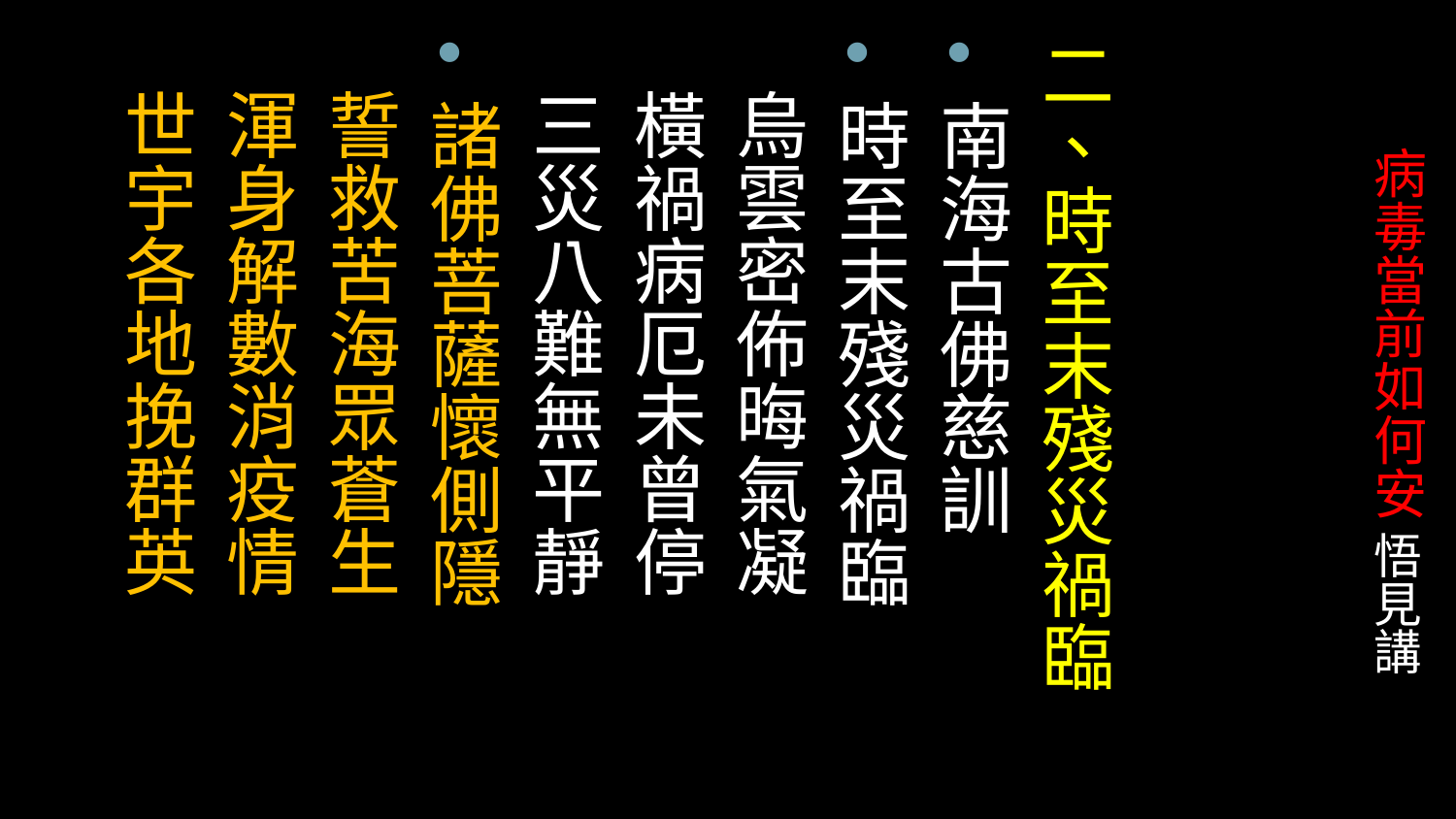

二、時至末殘災禍臨
南海古佛慈訓
時至末殘災禍臨
  烏雲密佈晦氣凝
  橫禍病厄未曾停
  三災八難無平靜
諸佛菩薩懷側隱
  誓救苦海眾蒼生
  渾身解數消疫情
  世宇各地挽群英

# 病毒當前如何安 悟見講